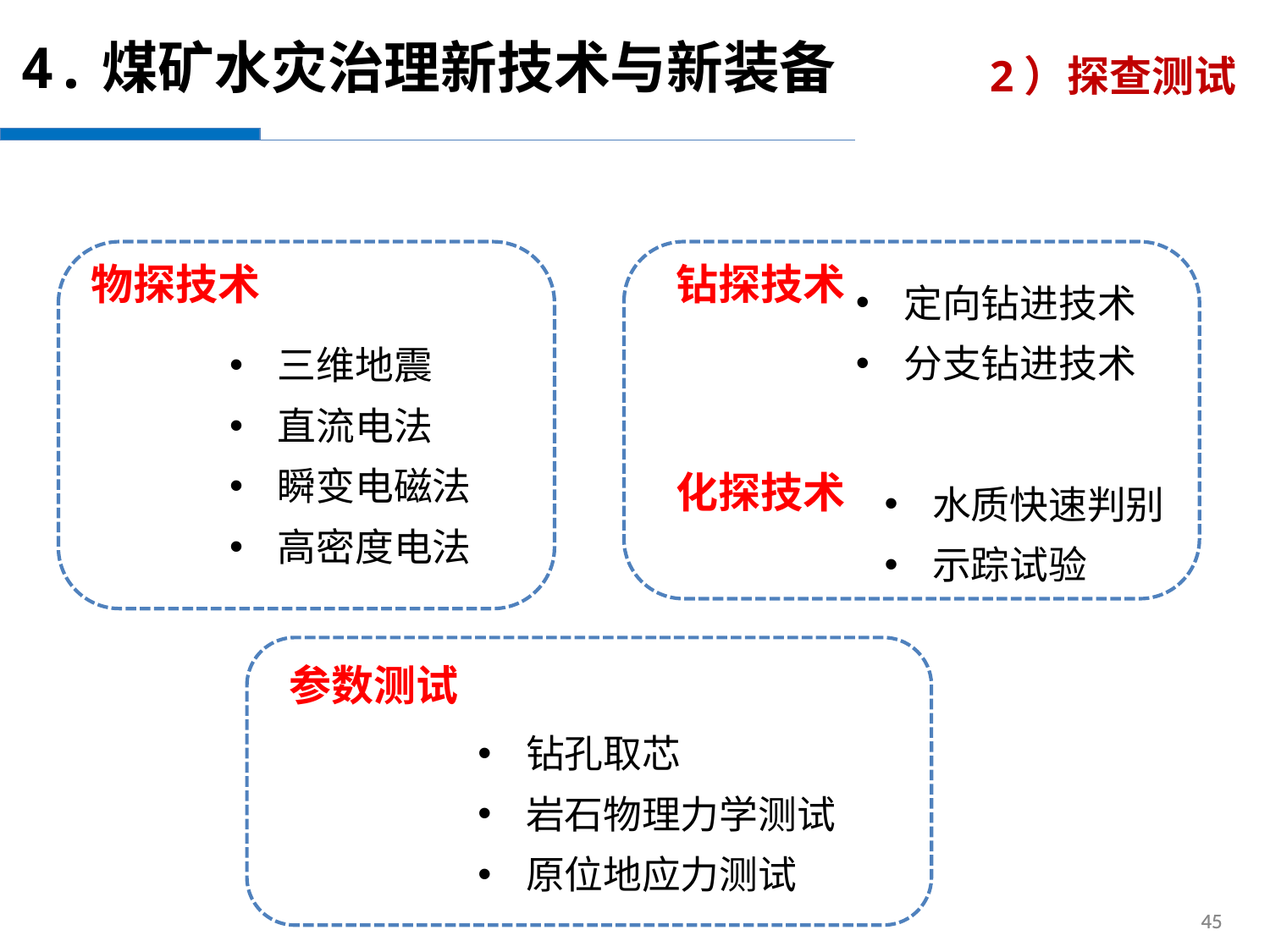

4.煤矿水灾治理新技术与新装备
2）探查测试

物探技术
钻探技术
 定向钻进技术
 分支钻进技术
 三维地震
 直流电法
 瞬变电磁法
 高密度电法
化探技术
 水质快速判别
 示踪试验

参数测试
 钻孔取芯
 岩石物理力学测试
 原位地应力测试
45
45